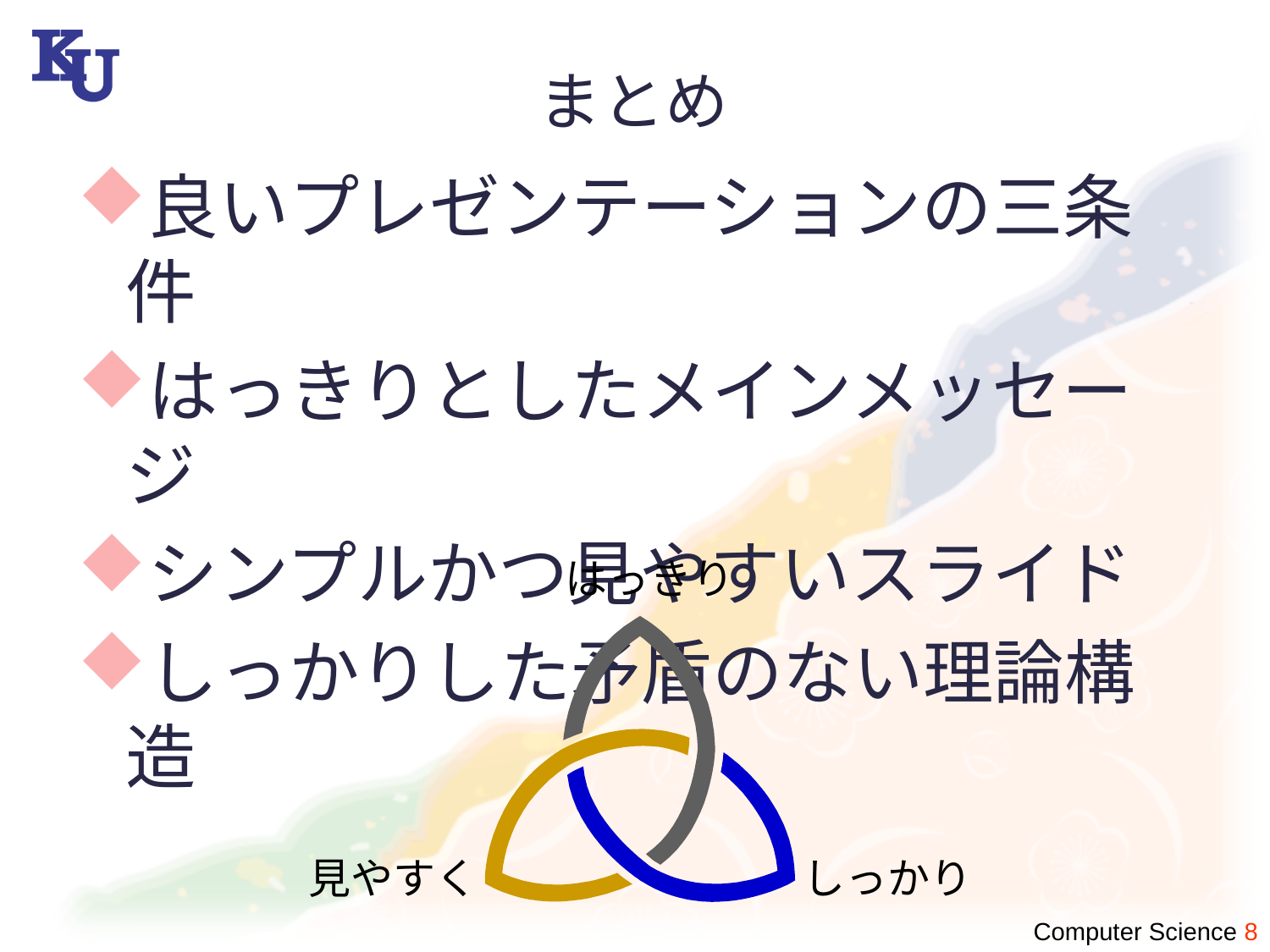

# まとめ
良いプレゼンテーションの三条件
はっきりとしたメインメッセージ
シンプルかつ見やすいスライド
しっかりした矛盾のない理論構造
はっきり

見やすく
しっかり